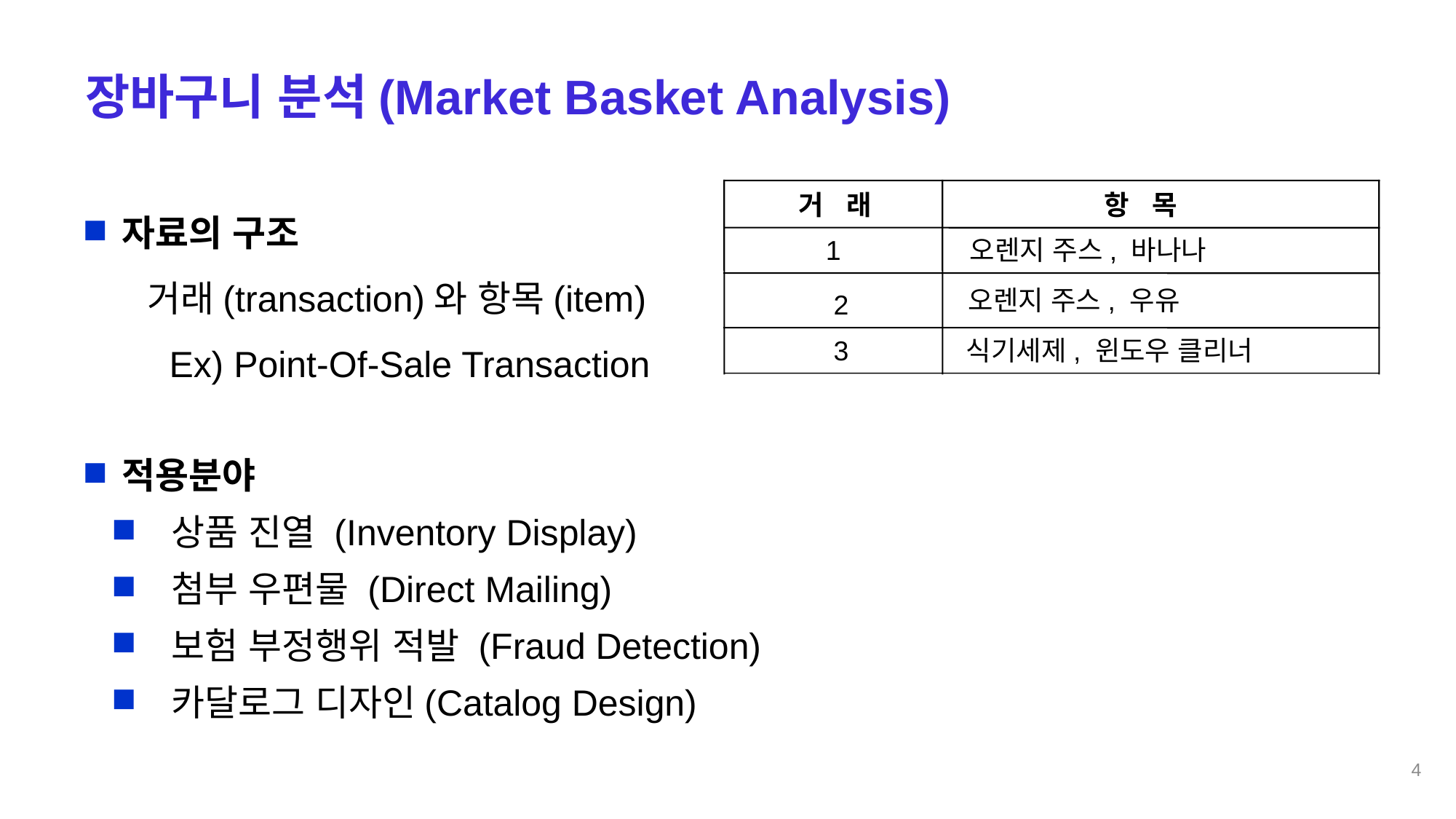

장바구니 분석(Market Basket Analysis)

거   래
항   목
오렌지 주스, 바나나

1

오렌지 주스, 우유
2
3
식기세제, 윈도우 클리너

 자료의 구조
     거래(transaction)와 항목(item)
        Ex) Point-Of-Sale Transaction
 적용분야
  상품 진열 (Inventory Display)
  첨부 우편물 (Direct Mailing)
  보험 부정행위 적발 (Fraud Detection)
  카달로그 디자인(Catalog Design)
4